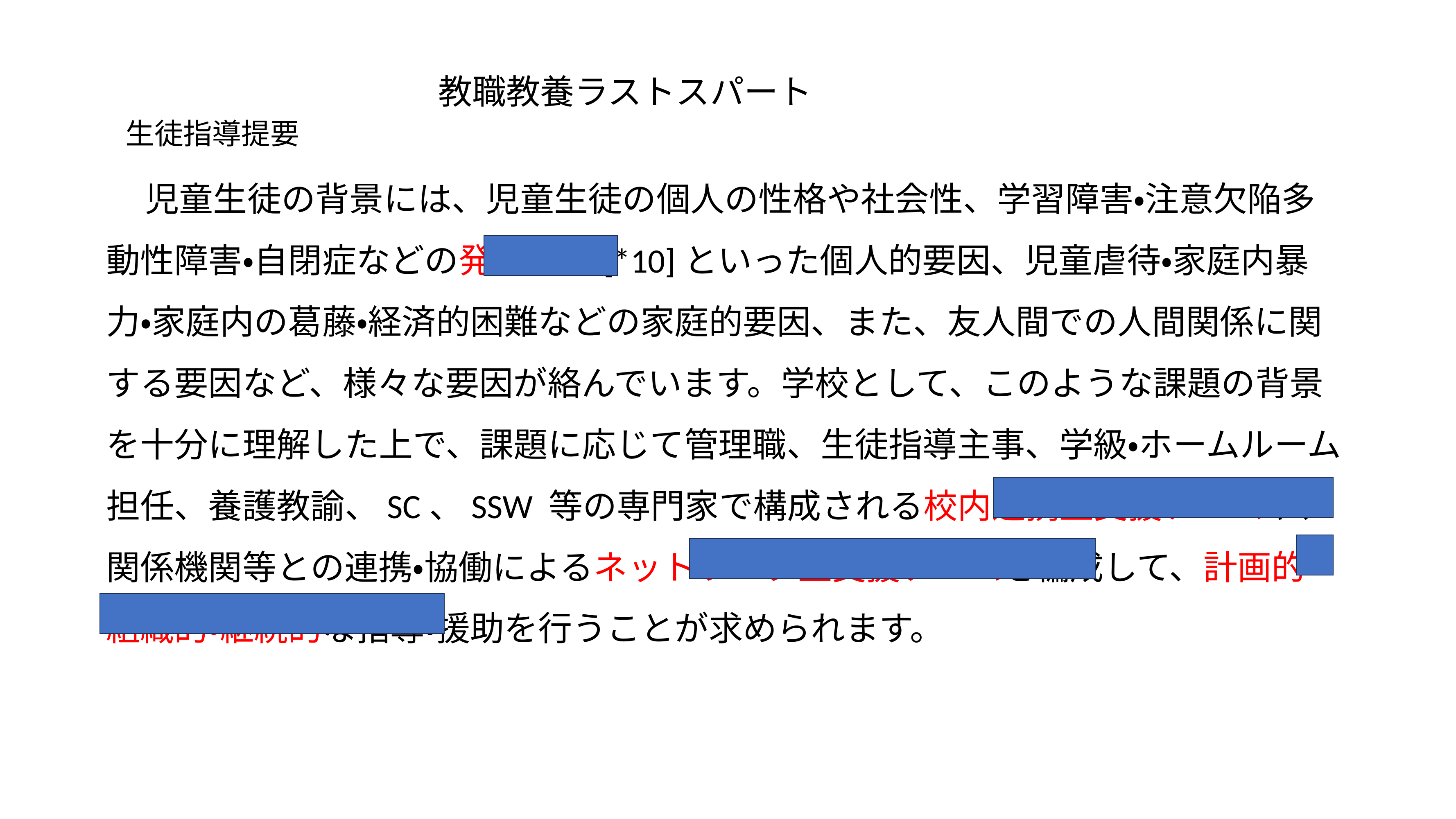

# 教職教養ラストスパート
生徒指導提要
    児童生徒の背景には、児童生徒の個人の性格や社会性、学習障害・注意欠陥多動性障害・自閉症などの発達障害[*10]といった個人的要因、児童虐待・家庭内暴力・家庭内の葛藤・経済的困難などの家庭的要因、また、友人間での人間関係に関する要因など、様々な要因が絡んでいます。学校として、このような課題の背景を十分に理解した上で、課題に応じて管理職、生徒指導主事、学級・ホームルーム担任、養護教諭、SC、SSW 等の専門家で構成される校内連携型支援チームや、関係機関等との連携・協働によるネットワーク型支援チームを編成して、計画的・組織的・継続的な指導・援助を行うことが求められます。